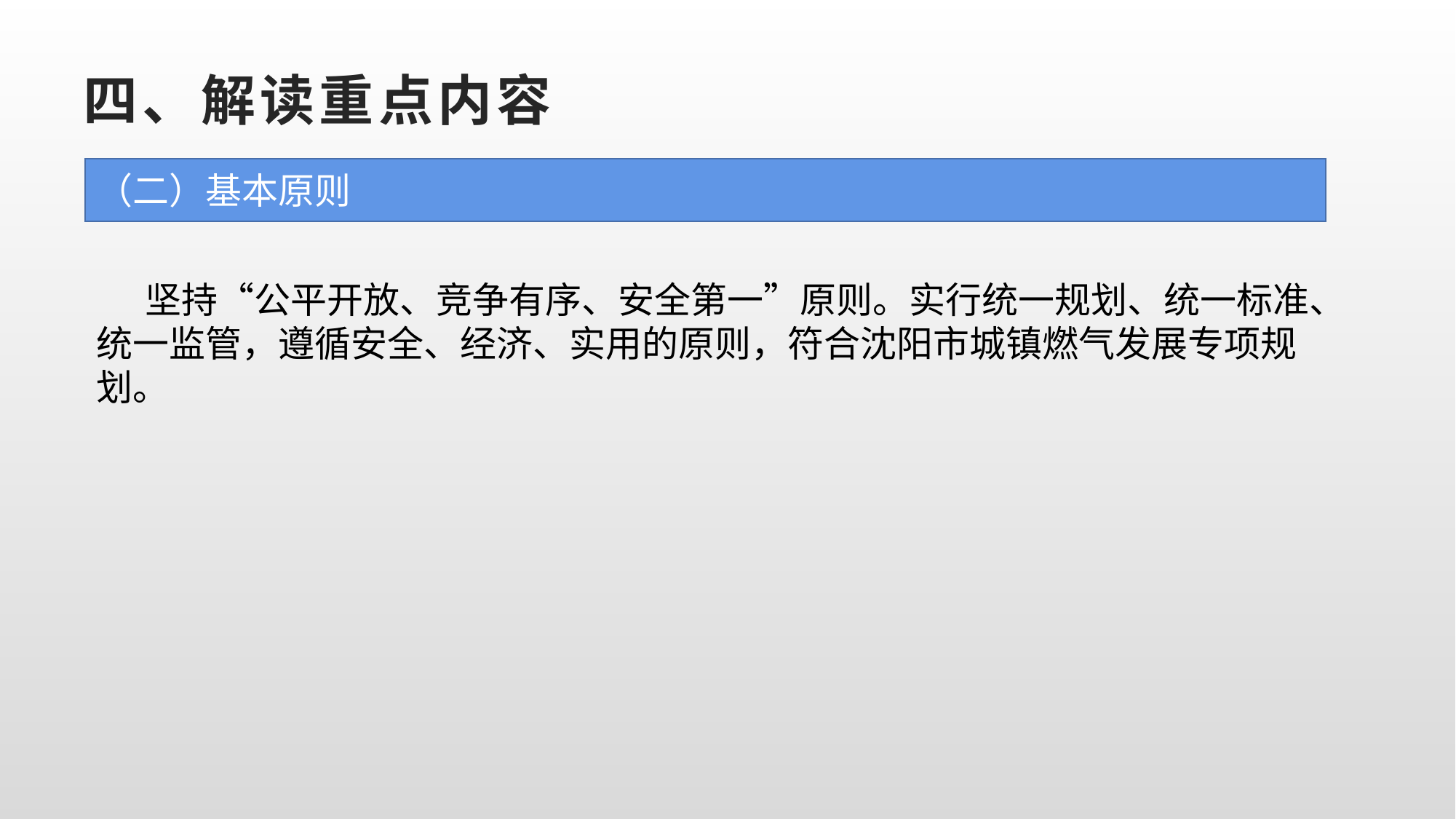

# 四、解读重点内容
（二）基本原则
坚持“公平开放、竞争有序、安全第一”原则。实行统一规划、统一标准、统一监管，遵循安全、经济、实用的原则，符合沈阳市城镇燃气发展专项规划。